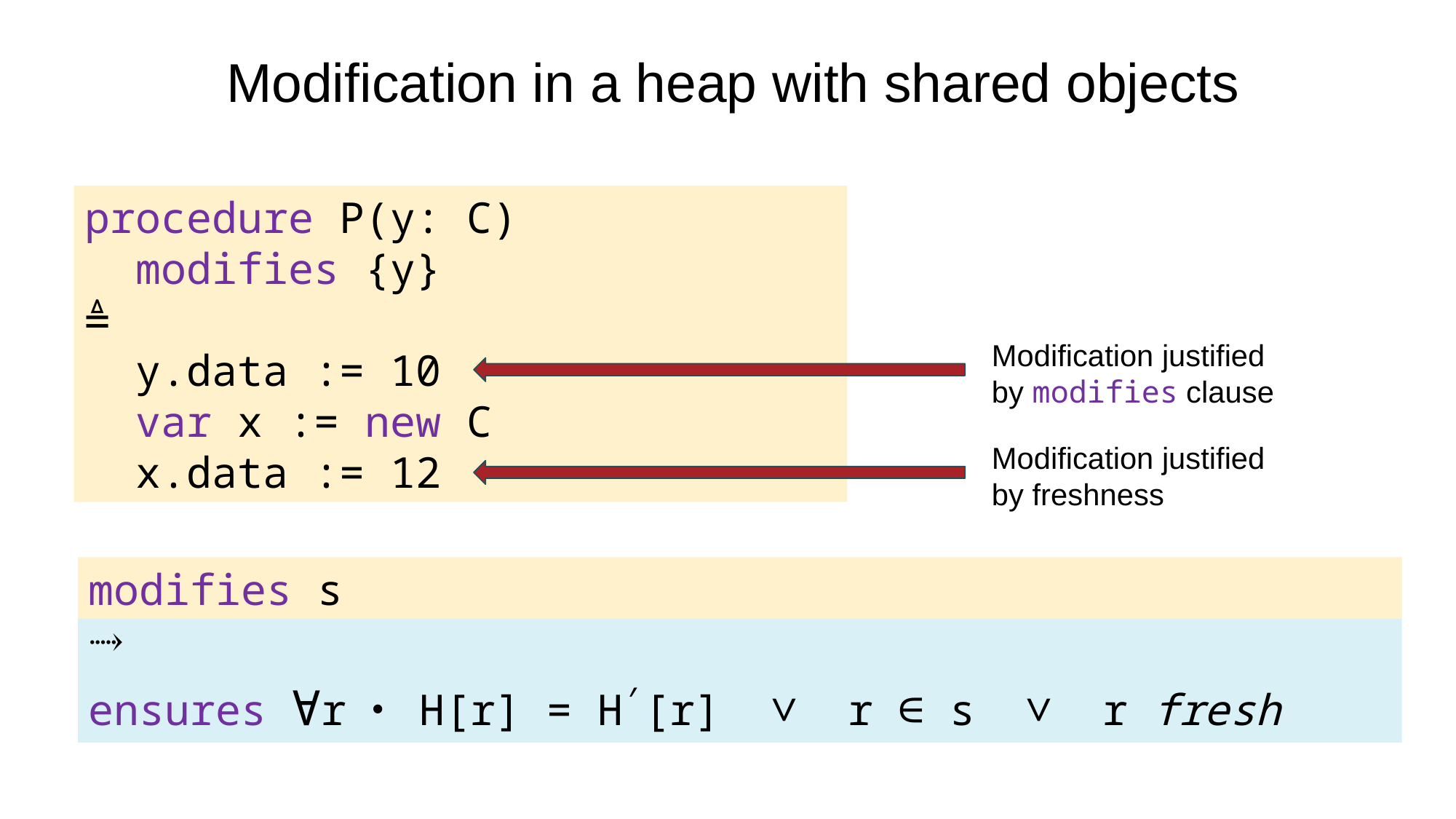

Modification in a heap with shared objects
procedure P(y: C)
  modifies {y}
≜
  y.data := 10
  var x := new C
  x.data := 12
Modification justified by modifies clause

Modification justified by freshness

modifies s

⤑
ensures ∀r・ H[r] = H′[r]  ∨  r ∈ s  ∨  r fresh